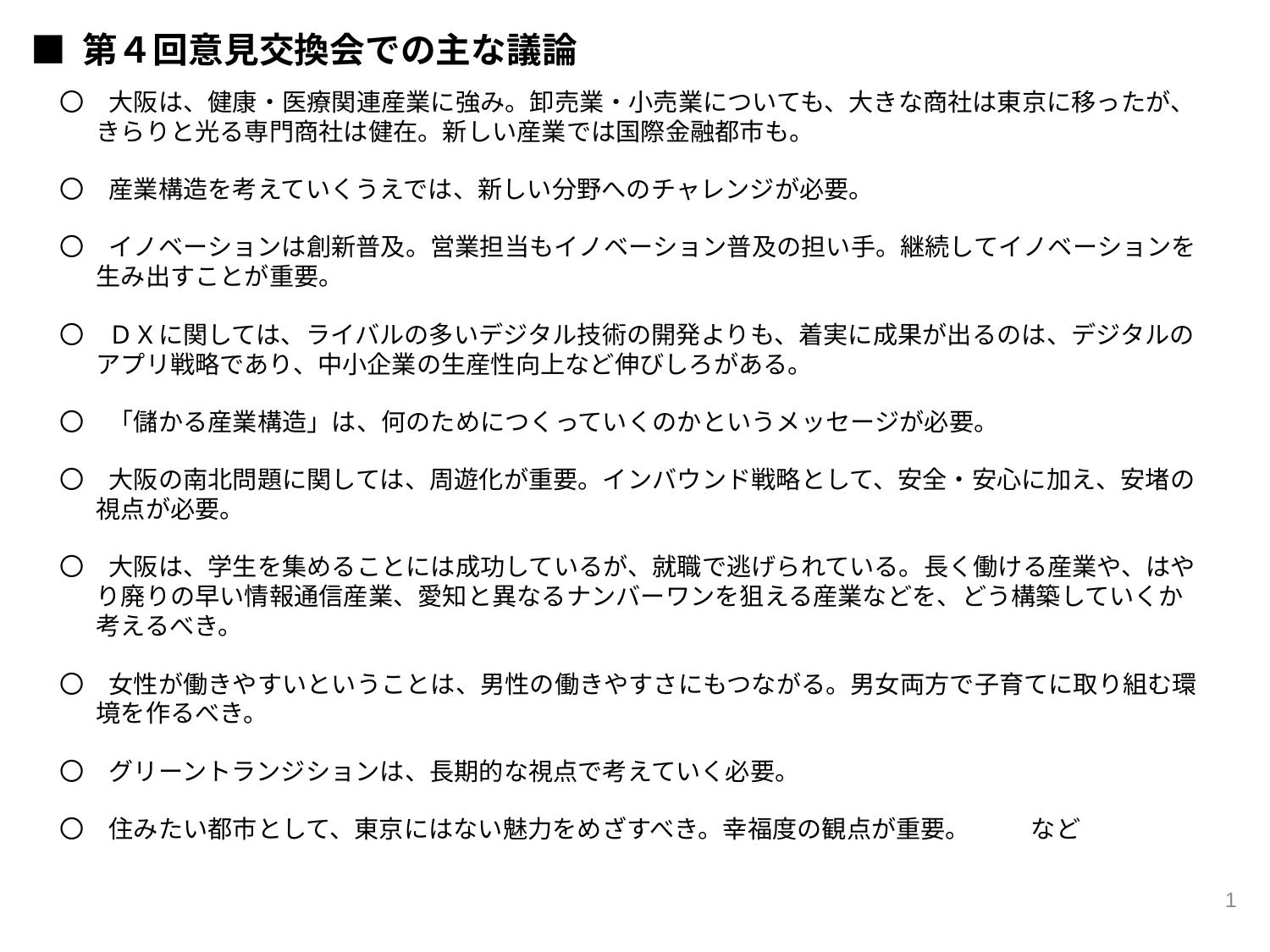

■ 第４回意見交換会での主な議論
〇　大阪は、健康・医療関連産業に強み。卸売業・小売業についても、大きな商社は東京に移ったが、きらりと光る専門商社は健在。新しい産業では国際金融都市も。
〇　産業構造を考えていくうえでは、新しい分野へのチャレンジが必要。
〇　イノベーションは創新普及。営業担当もイノベーション普及の担い手。継続してイノベーションを生み出すことが重要。
〇　ＤＸに関しては、ライバルの多いデジタル技術の開発よりも、着実に成果が出るのは、デジタルのアプリ戦略であり、中小企業の生産性向上など伸びしろがある。
〇　「儲かる産業構造」は、何のためにつくっていくのかというメッセージが必要。
〇　大阪の南北問題に関しては、周遊化が重要。インバウンド戦略として、安全・安心に加え、安堵の視点が必要。
〇　大阪は、学生を集めることには成功しているが、就職で逃げられている。長く働ける産業や、はやり廃りの早い情報通信産業、愛知と異なるナンバーワンを狙える産業などを、どう構築していくか考えるべき。
〇　女性が働きやすいということは、男性の働きやすさにもつながる。男女両方で子育てに取り組む環境を作るべき。
〇　グリーントランジションは、長期的な視点で考えていく必要。
〇　住みたい都市として、東京にはない魅力をめざすべき。幸福度の観点が重要。  　　など
1